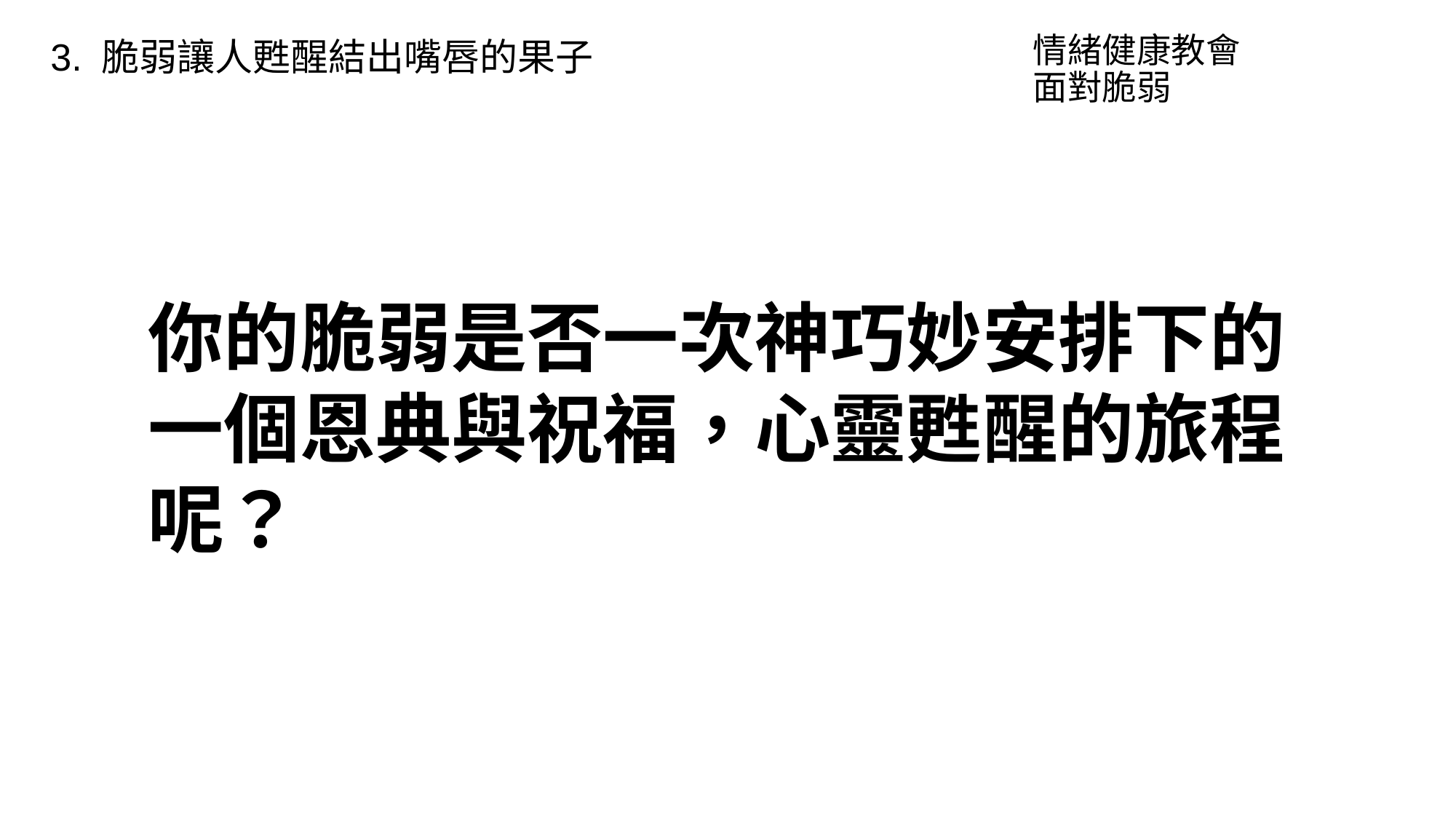

情緒健康教會
面對脆弱
3. 脆弱讓人甦醒結出嘴唇的果子
你的脆弱是否一次神巧妙安排下的一個恩典與祝福，心靈甦醒的旅程呢？